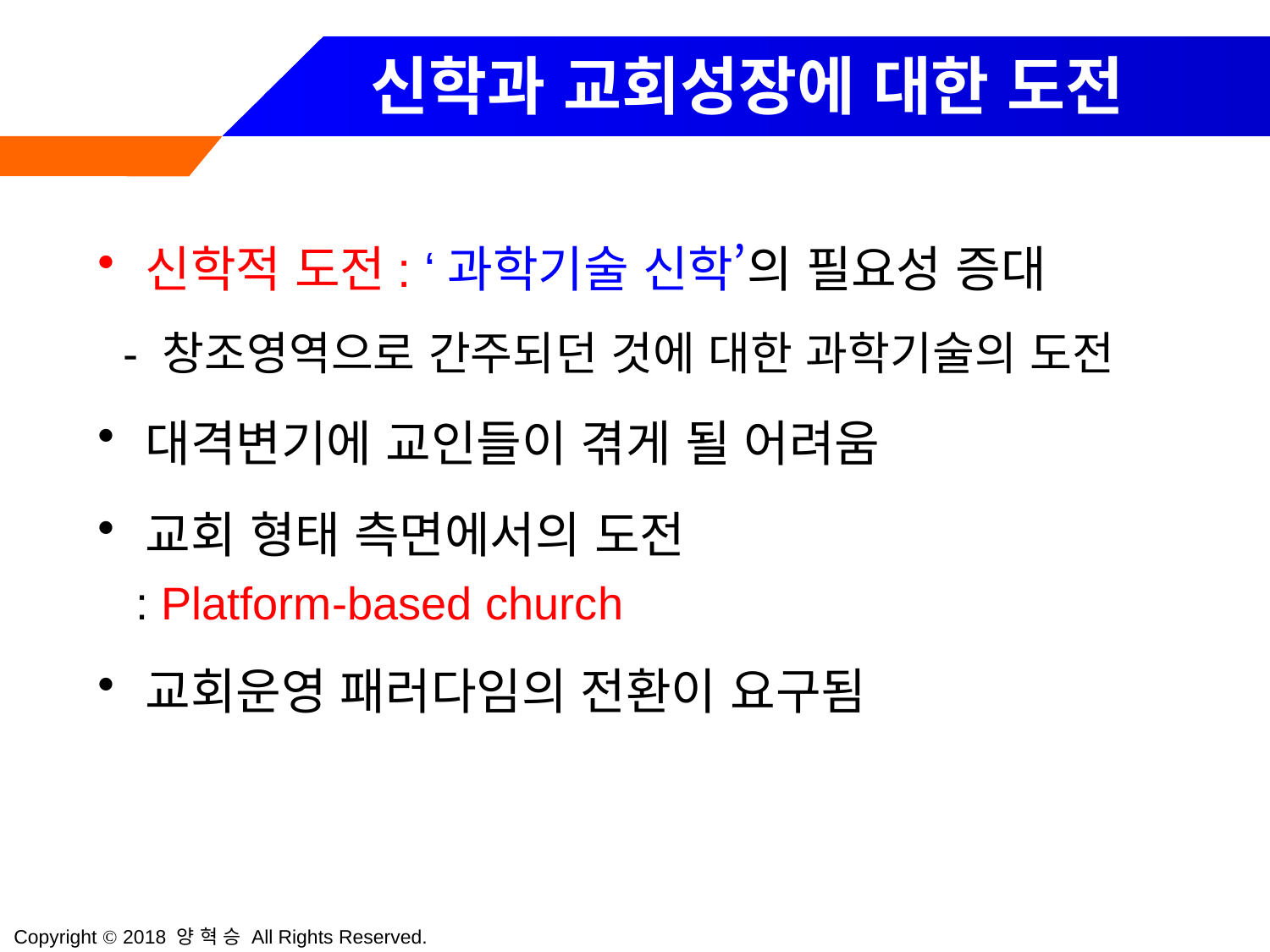

# 신학과 교회성장에 대한 도전
신학적 도전: ‘과학기술 신학’의 필요성 증대
  - 창조영역으로 간주되던 것에 대한 과학기술의 도전
대격변기에 교인들이 겪게 될 어려움
교회 형태 측면에서의 도전
   : Platform-based church
교회운영 패러다임의 전환이 요구됨